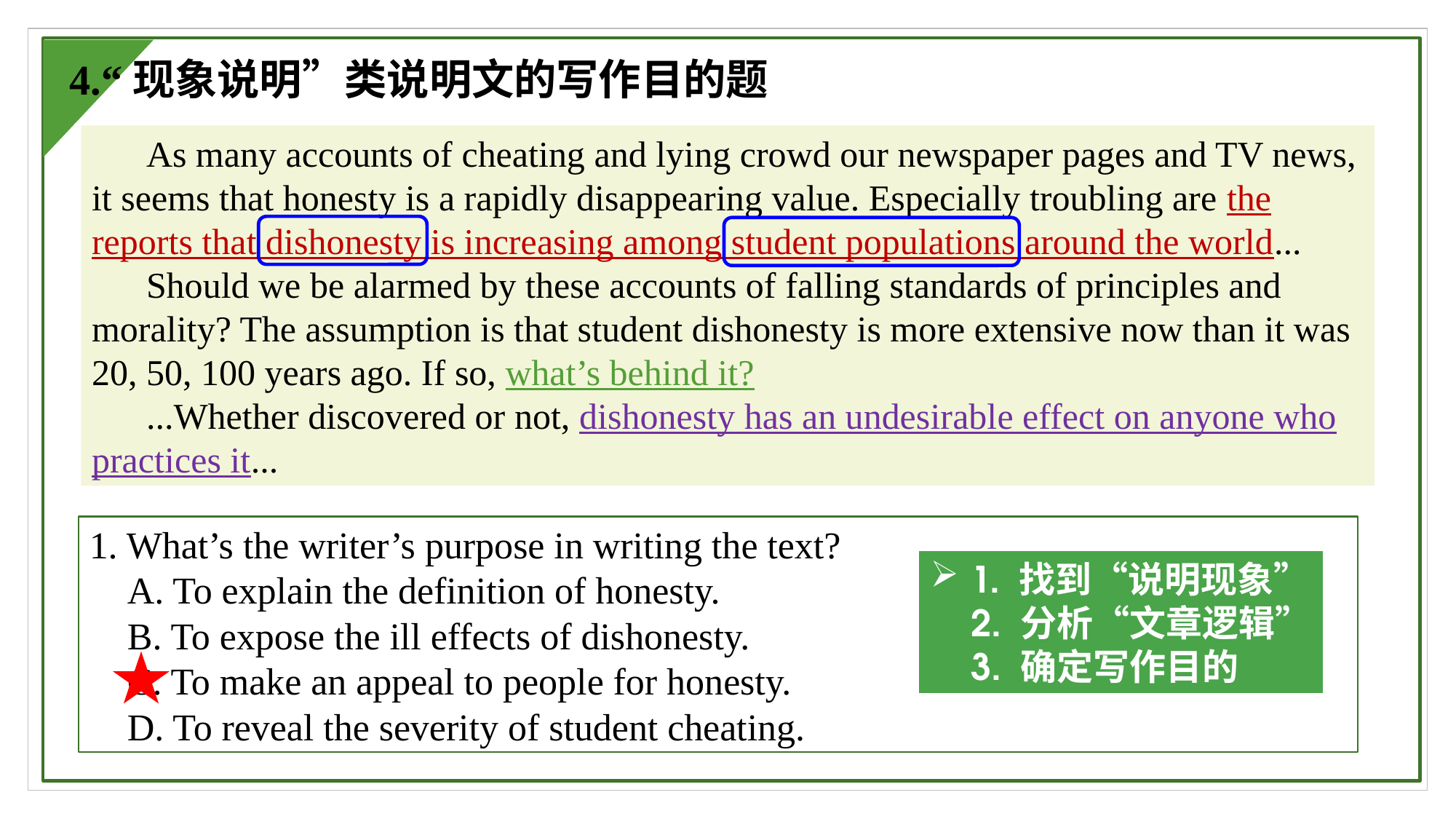

4.“现象说明”类说明文的写作目的题
      As many accounts of cheating and lying crowd our newspaper pages and TV news, it seems that honesty is a rapidly disappearing value. Especially troubling are the reports that dishonesty is increasing among student populations around the world...
      Should we be alarmed by these accounts of falling standards of principles and morality? The assumption is that student dishonesty is more extensive now than it was 20, 50, 100 years ago. If so, what’s behind it?
      ...Whether discovered or not, dishonesty has an undesirable effect on anyone who practices it...

1. What’s the writer’s purpose in writing the text?
    A. To explain the definition of honesty.
    B. To expose the ill effects of dishonesty.
    C. To make an appeal to people for honesty.
    D. To reveal the severity of student cheating.
1. 找到“说明现象”
    2. 分析“文章逻辑”
    3. 确定写作目的